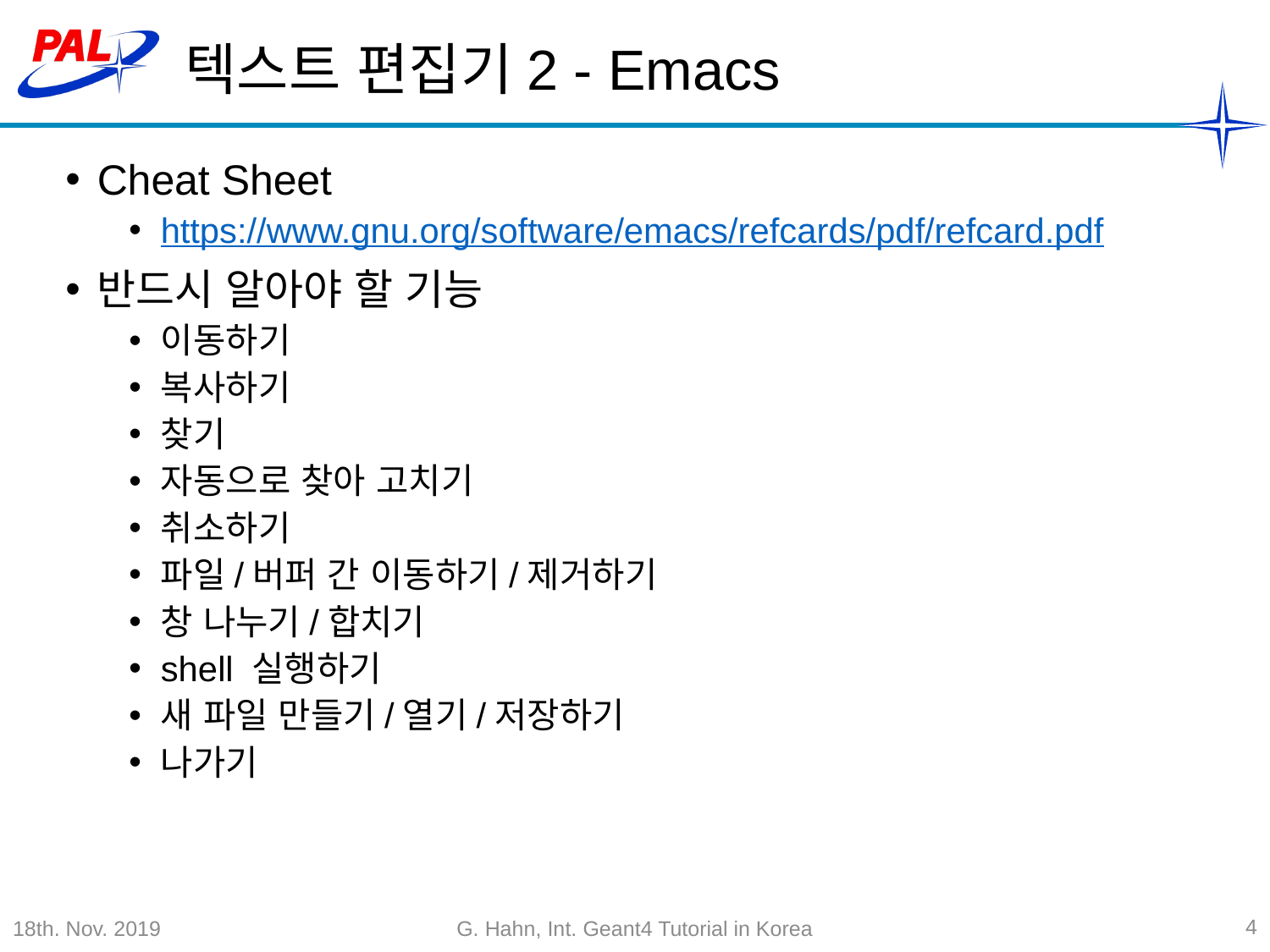

# 텍스트 편집기2 - Emacs
Cheat Sheet
https://www.gnu.org/software/emacs/refcards/pdf/refcard.pdf
반드시 알아야 할 기능
이동하기
복사하기
찾기
자동으로 찾아 고치기
취소하기
파일/버퍼 간 이동하기/제거하기
창 나누기/합치기
shell 실행하기
새 파일 만들기/열기/저장하기
나가기
4
18th. Nov. 2019
G. Hahn, Int. Geant4 Tutorial in Korea